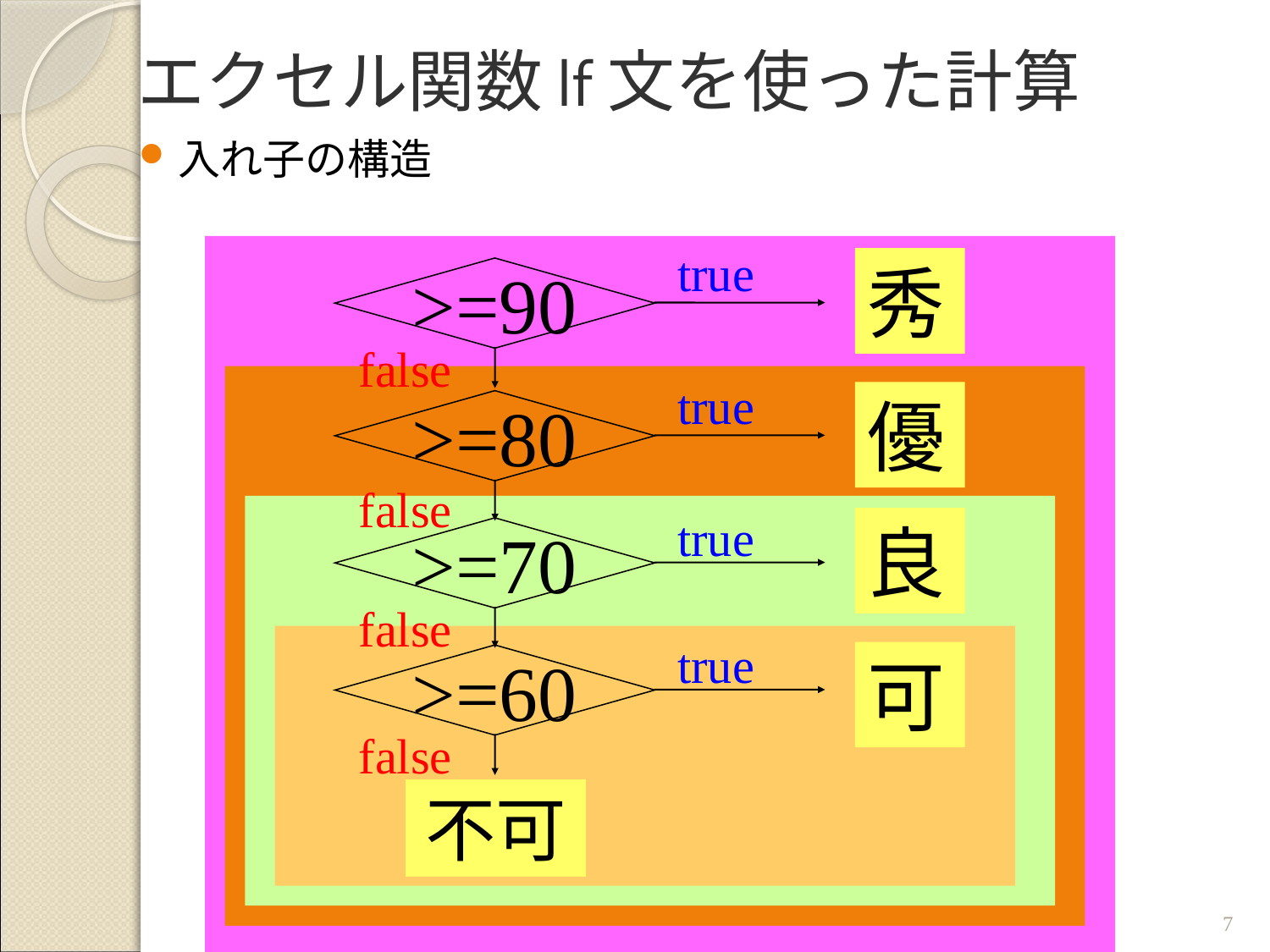

# エクセル関数If文を使った計算
入れ子の構造

true

秀
>=90
false

>=80

true

優
false

>=70

true

良
false

>=60

true

可
false

不可
7